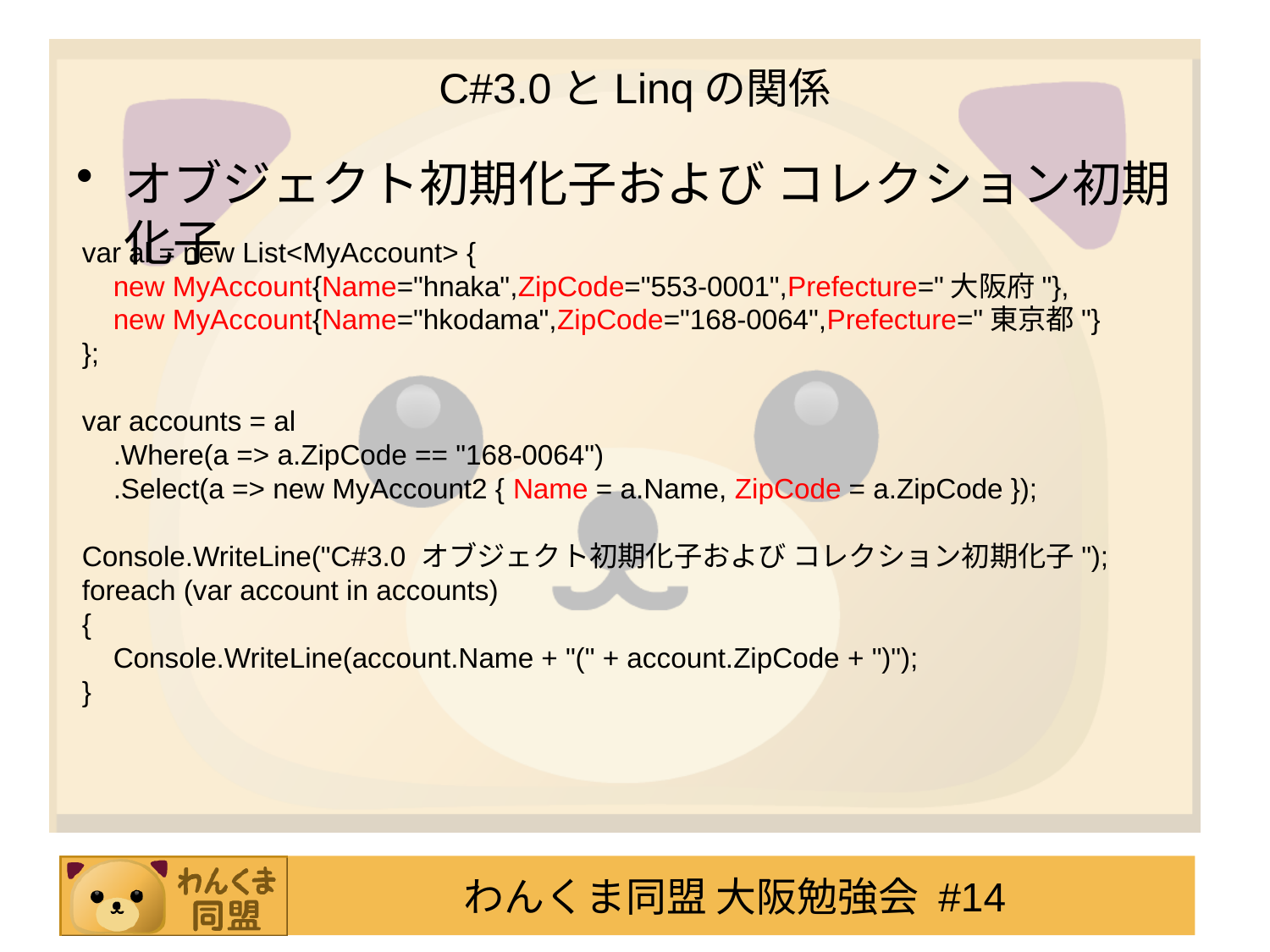

# C#3.0とLinqの関係
オブジェクト初期化子および コレクション初期化子

var al = new List<MyAccount> {
    new MyAccount{Name="hnaka",ZipCode="553-0001",Prefecture="大阪府"},
    new MyAccount{Name="hkodama",ZipCode="168-0064",Prefecture="東京都"}
};

var accounts = al
    .Where(a => a.ZipCode == "168-0064")
    .Select(a => new MyAccount2 { Name = a.Name, ZipCode = a.ZipCode });

Console.WriteLine("C#3.0 オブジェクト初期化子および コレクション初期化子");
foreach (var account in accounts)
{
    Console.WriteLine(account.Name + "(" + account.ZipCode + ")");
}